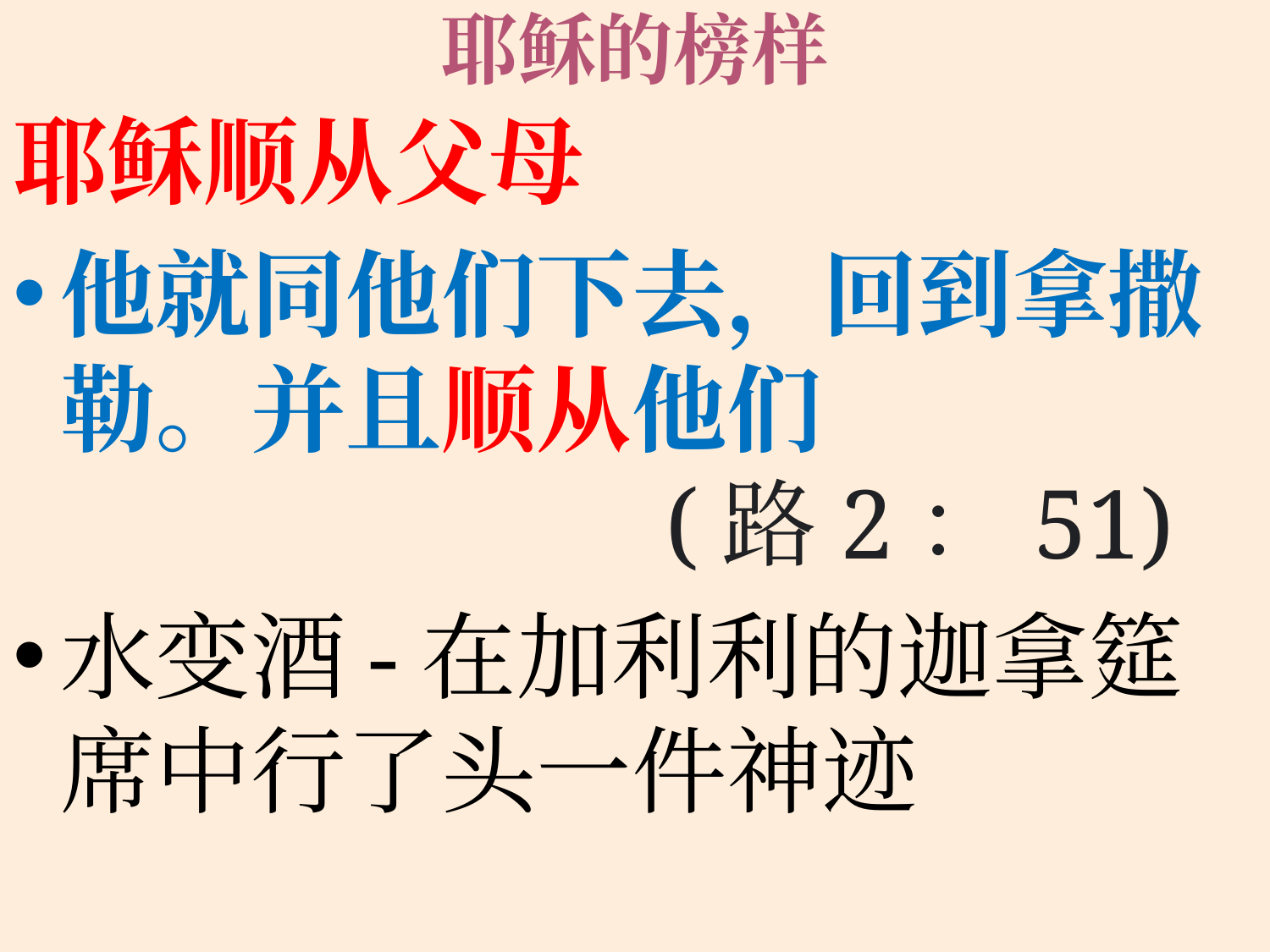

# 耶稣的榜样
耶稣顺从父母
他就同他们下去，回到拿撒勒。并且顺从他们                                               (路2：51)
水变酒-在加利利的迦拿筵席中行了头一件神迹